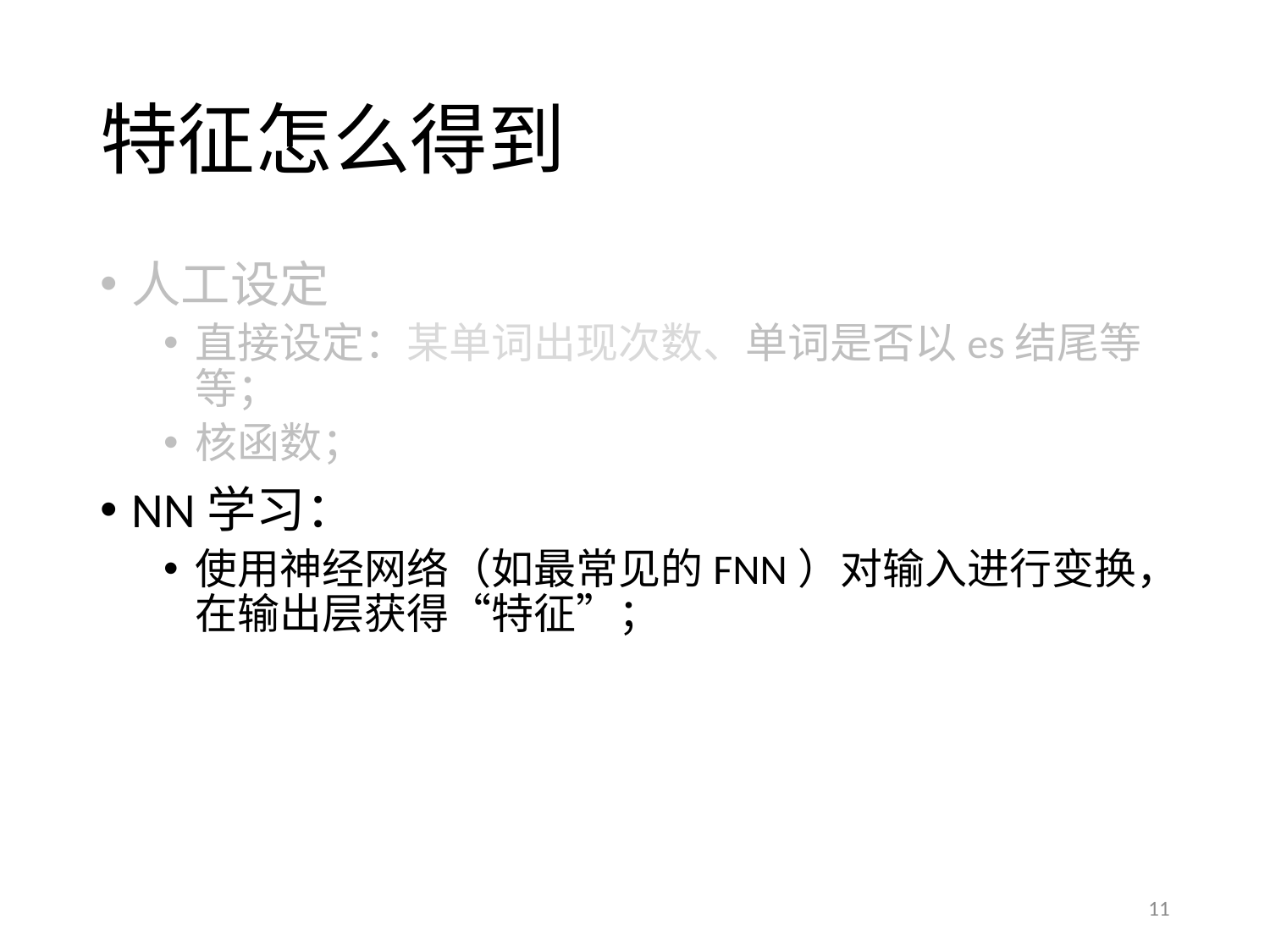

# 特征怎么得到
人工设定
直接设定：某单词出现次数、单词是否以es结尾等等；
核函数；
NN学习：
使用神经网络（如最常见的FNN）对输入进行变换，在输出层获得“特征”；

11